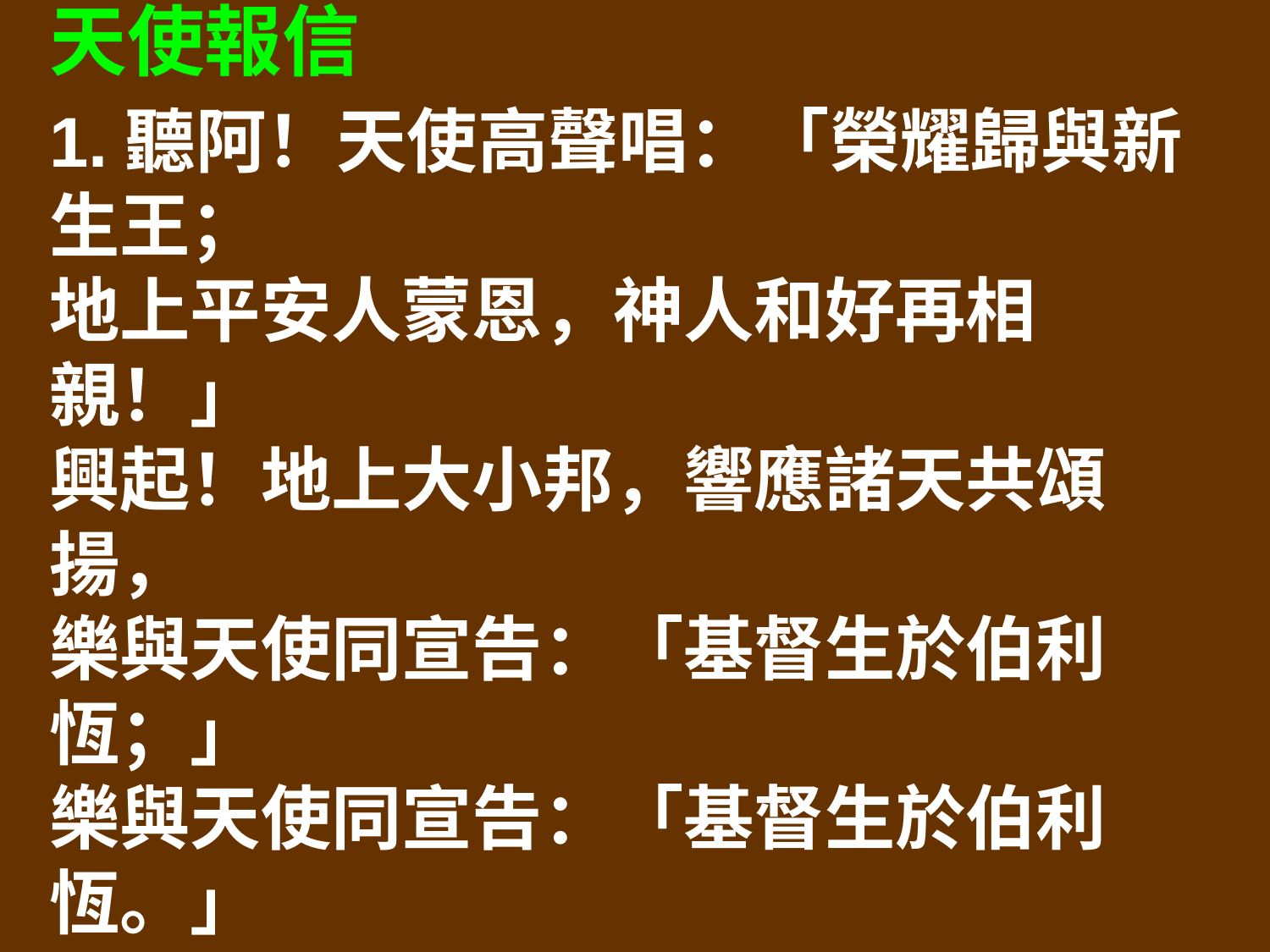

天使報信
1.聽阿！天使高聲唱：「榮耀歸與新生王；
地上平安人蒙恩，神人和好再相親！」
興起！地上大小邦，響應諸天共頌揚，
樂與天使同宣告：「基督生於伯利恆；」
樂與天使同宣告：「基督生於伯利恆。」

2.至高天庭同敬拜基督萬代永生王，
萬世所望從天降，甘心卑微居陋房；
至高上主披肉體，道成肉身降麈世，